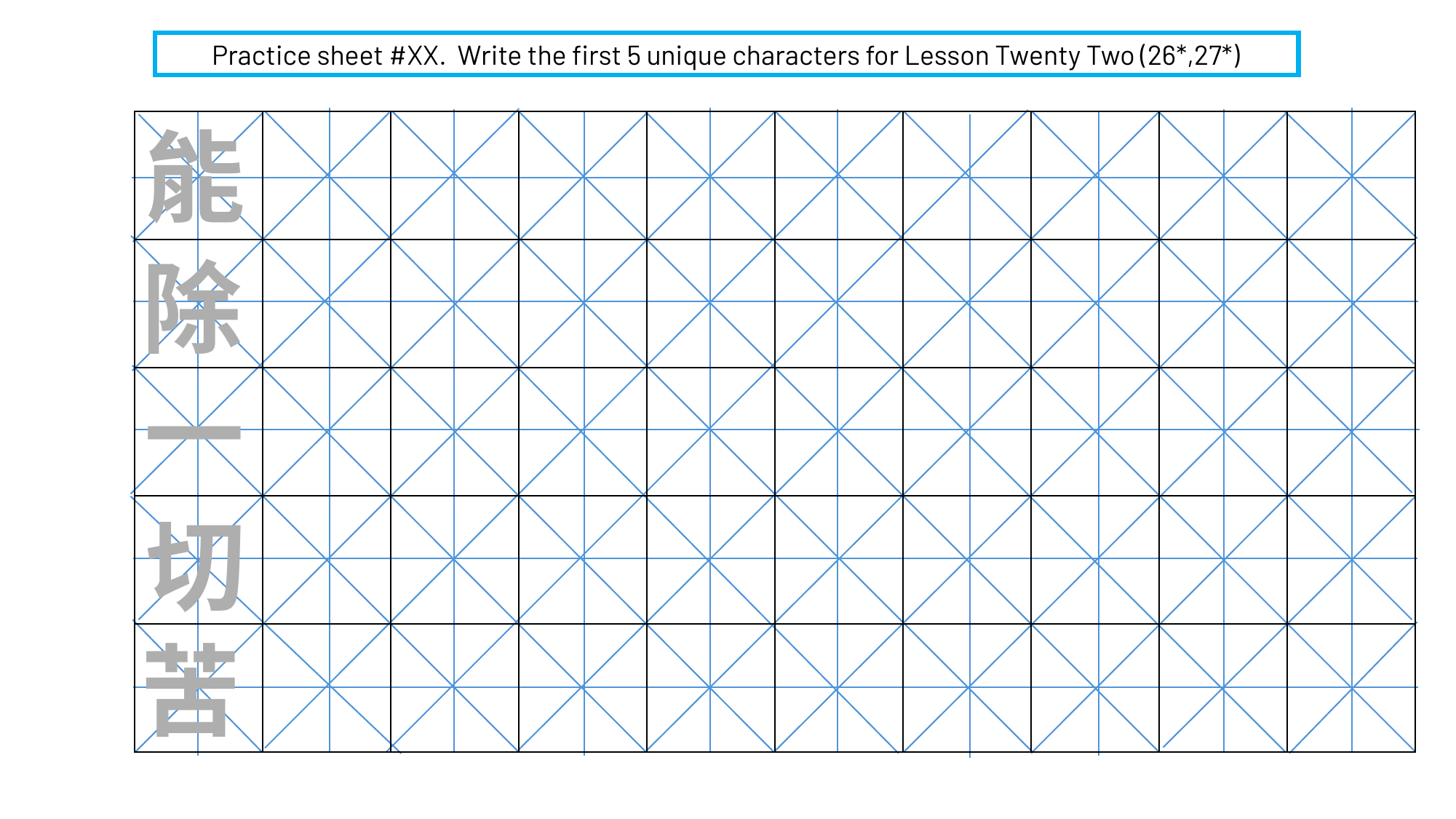

Practice sheet #XX.  Write the first 5 unique characters for Lesson Twenty Two (26*,27*)

能
|  |  |  |  |  |  |  |  |  |  |
| --- | --- | --- | --- | --- | --- | --- | --- | --- | --- |
|  |  |  |  |  |  |  |  |  |  |
|  |  |  |  |  |  |  |  |  |  |
|  |  |  |  |  |  |  |  |  |  |
|  |  |  |  |  |  |  |  |  |  |

除
一
切
苦